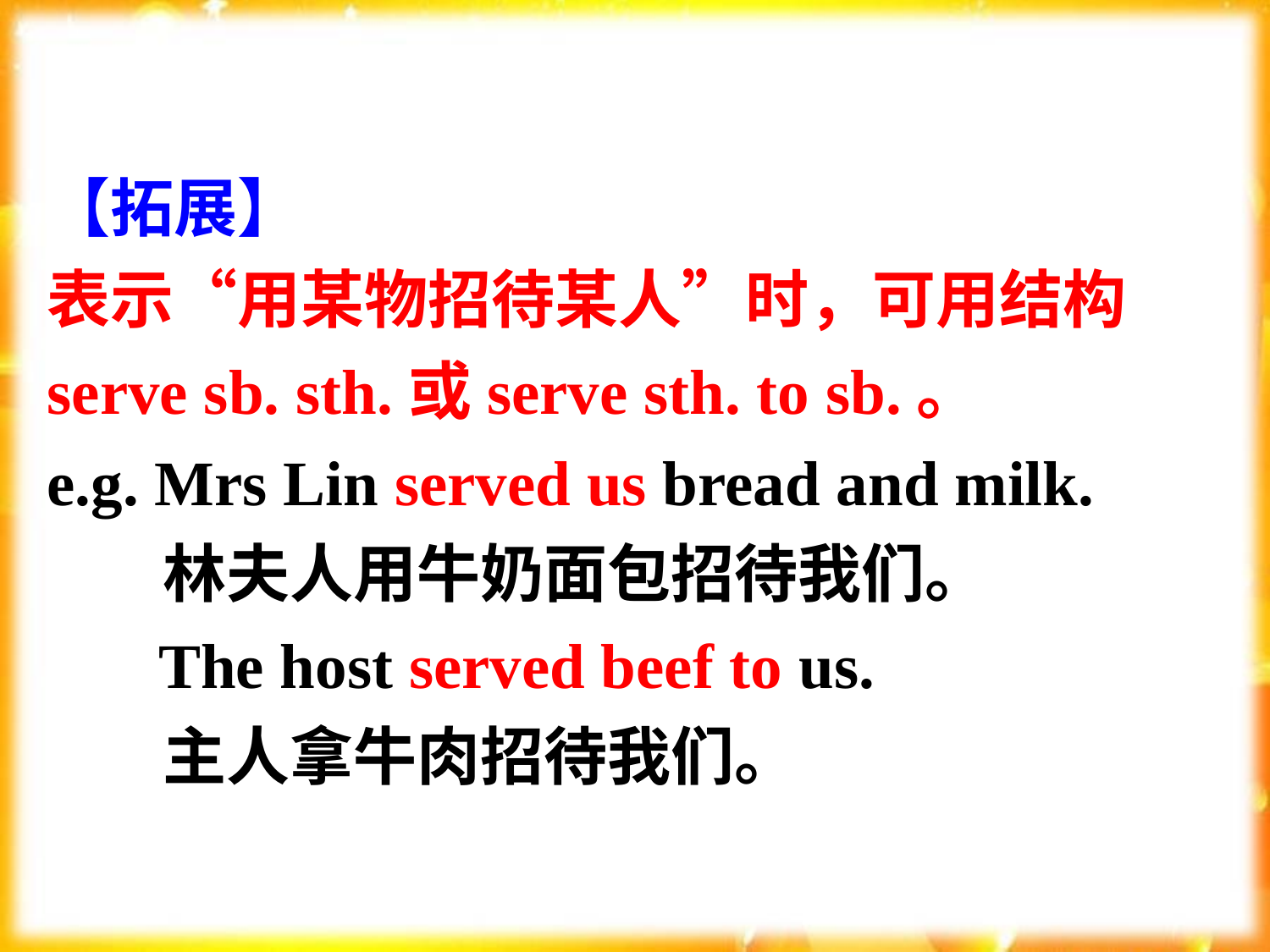

【拓展】
表示“用某物招待某人”时，可用结构serve sb. sth.或serve sth. to sb.。
e.g. Mrs Lin served us bread and milk.
       林夫人用牛奶面包招待我们。
       The host served beef to us.
       主人拿牛肉招待我们。